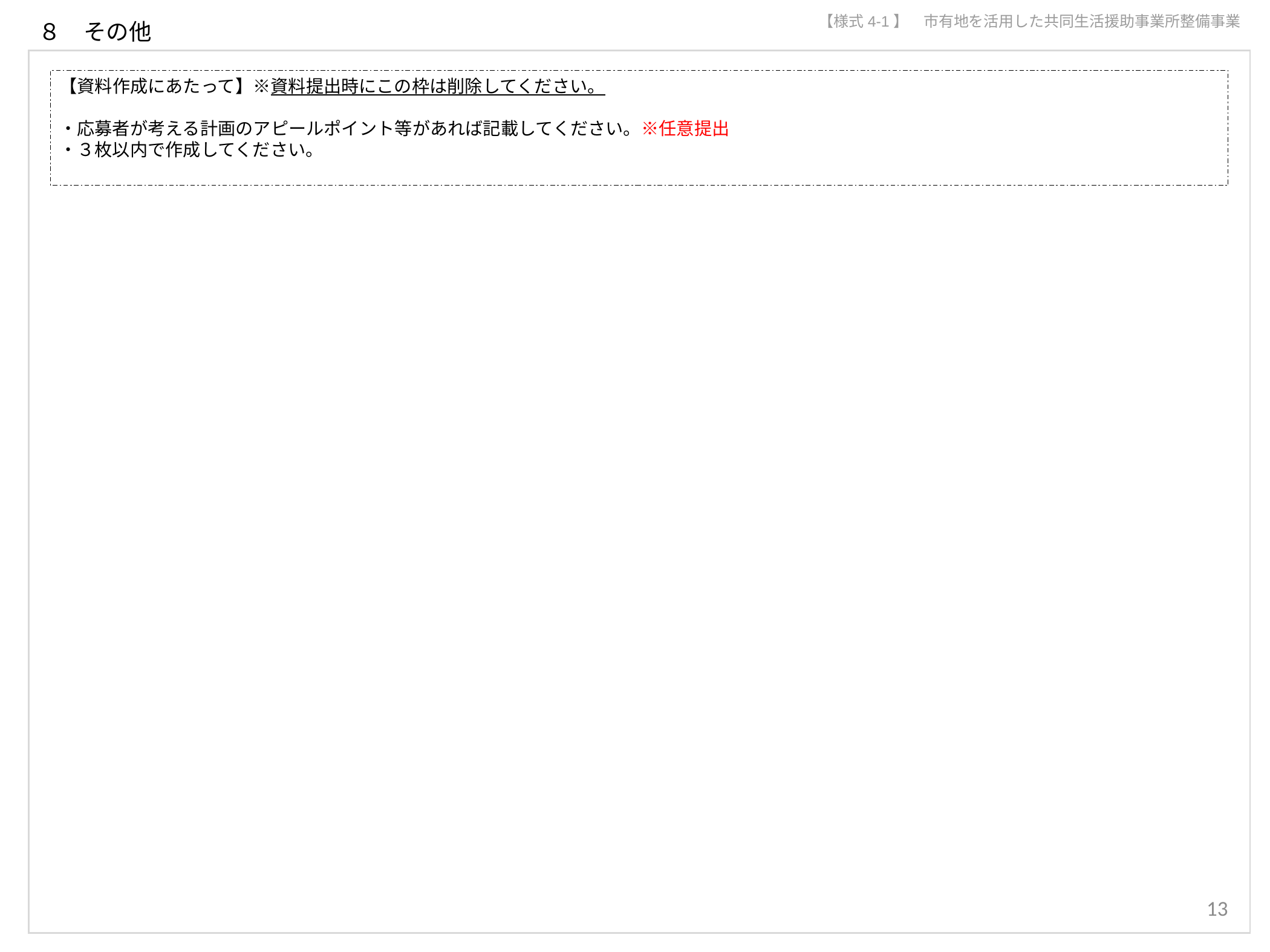

【様式4-1】　市有地を活用した共同生活援助事業所整備事業
８　その他

【資料作成にあたって】※資料提出時にこの枠は削除してください。

・応募者が考える計画のアピールポイント等があれば記載してください。※任意提出
・３枚以内で作成してください。

13